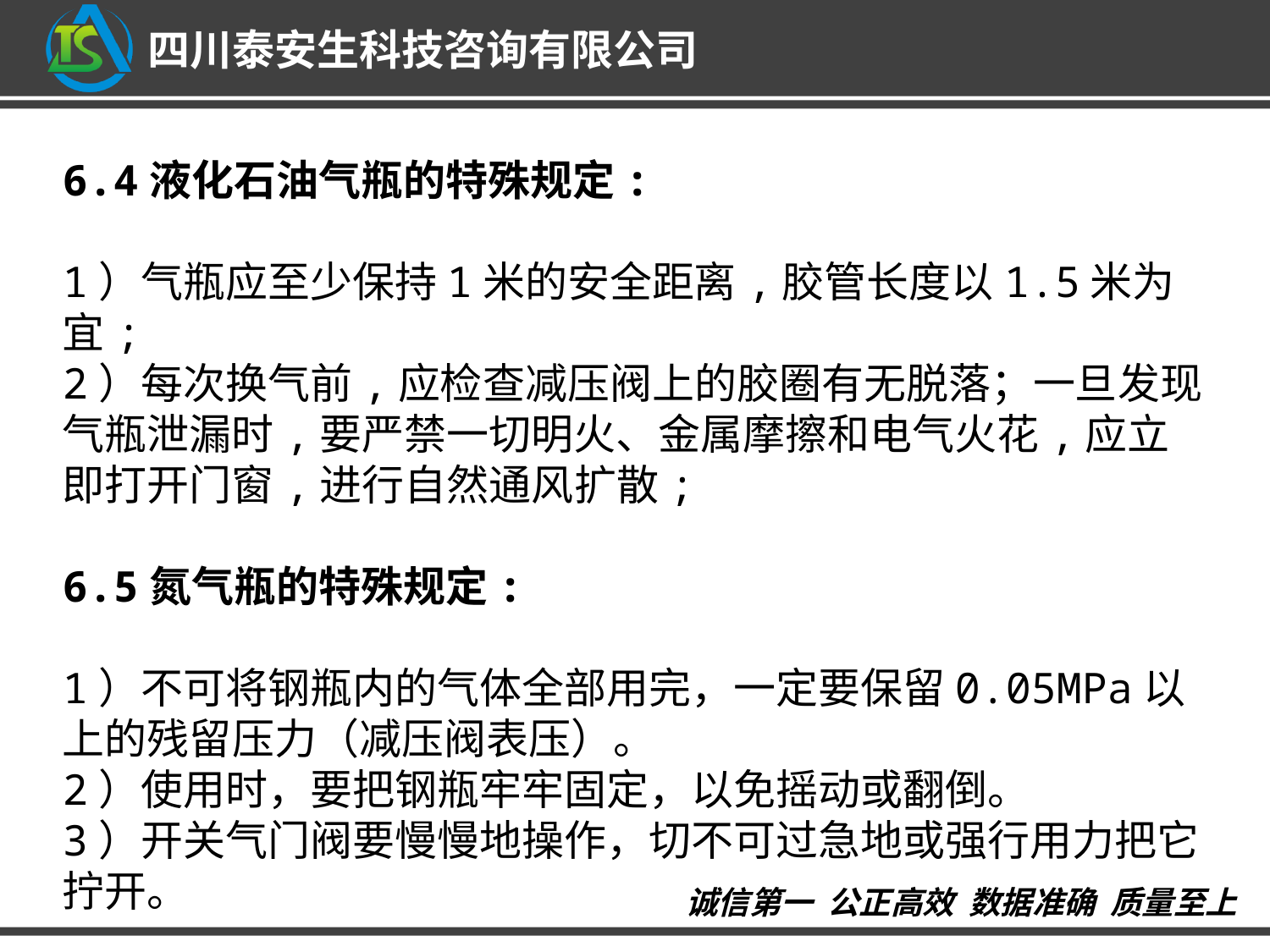

6.4液化石油气瓶的特殊规定:

1）气瓶应至少保持1米的安全距离,胶管长度以1.5米为宜;
2）每次换气前,应检查减压阀上的胶圈有无脱落；一旦发现气瓶泄漏时,要严禁一切明火、金属摩擦和电气火花,应立即打开门窗,进行自然通风扩散;

6.5氮气瓶的特殊规定:

1）不可将钢瓶内的气体全部用完，一定要保留0.05MPa以上的残留压力（减压阀表压）。
2）使用时，要把钢瓶牢牢固定，以免摇动或翻倒。
3）开关气门阀要慢慢地操作，切不可过急地或强行用力把它拧开。